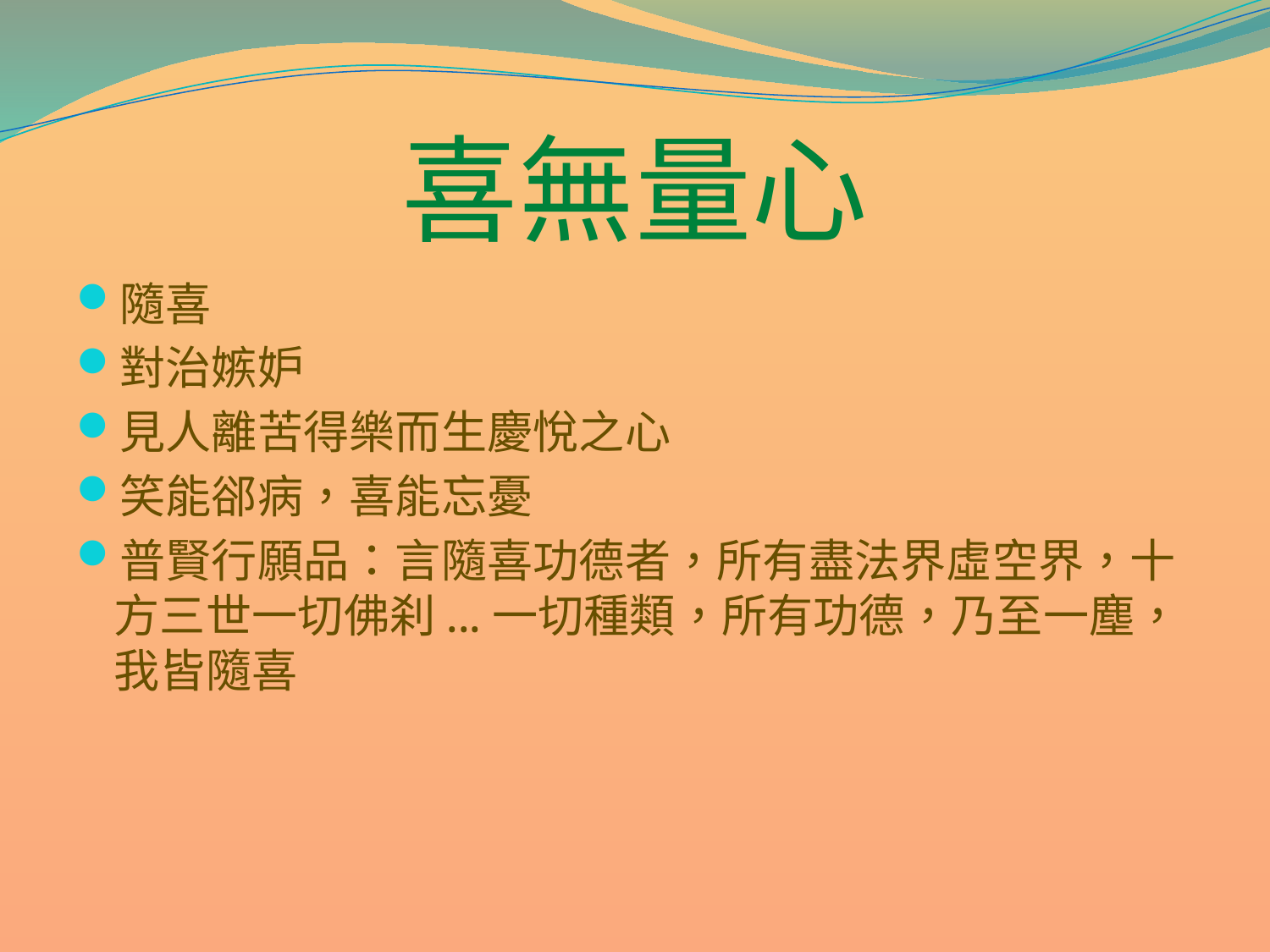

# 喜無量心
隨喜
對治嫉妒
見人離苦得樂而生慶悅之心
笑能郤病，喜能忘憂
普賢行願品：言隨喜功德者，所有盡法界虛空界，十方三世一切佛刹...一切種類，所有功德，乃至一塵，我皆隨喜